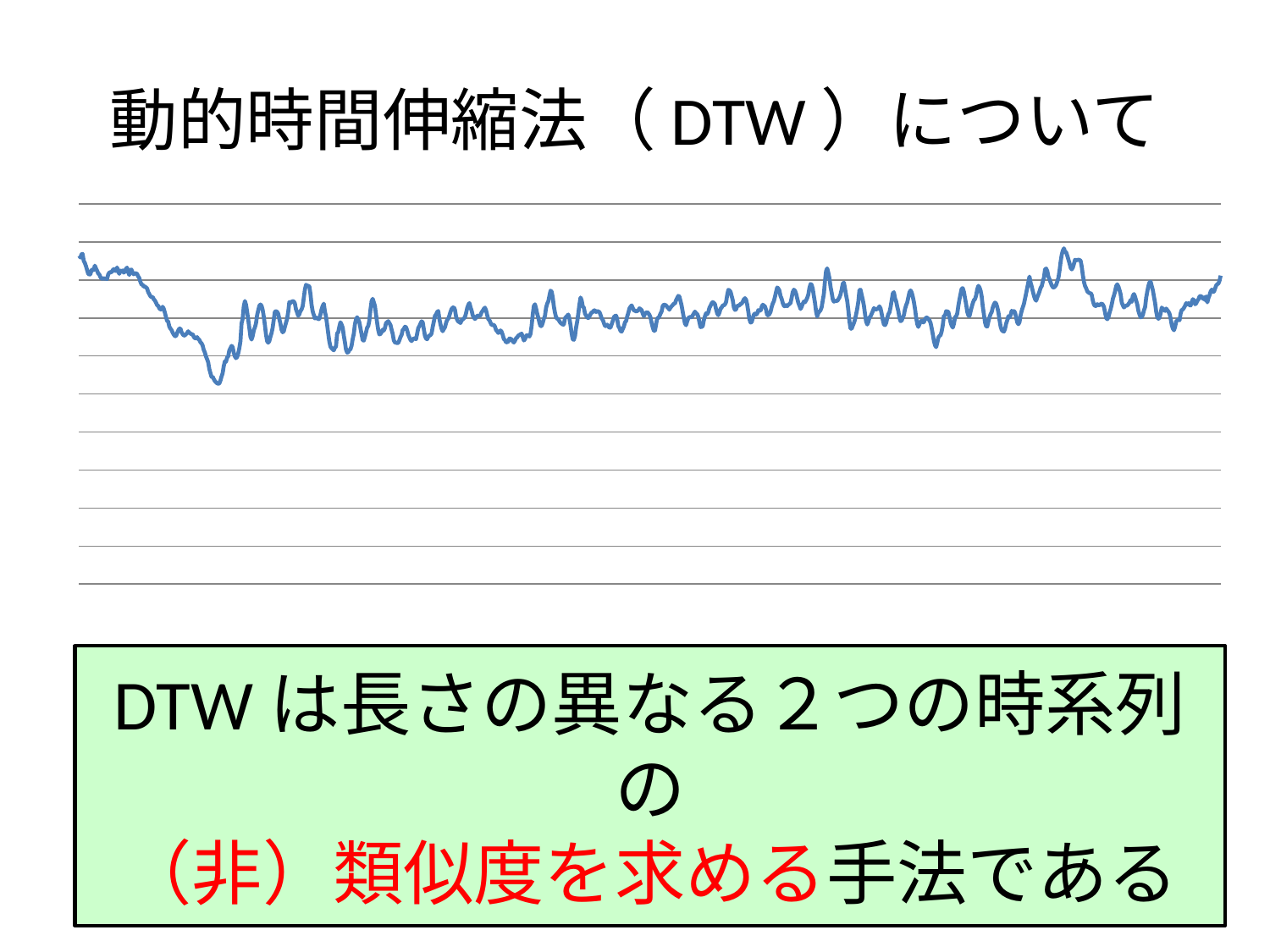

# 動的時間伸縮法（DTW）について

### Chart

| Category |  |  |
|---|---|---|
DTWは長さの異なる２つの時系列の
（非）類似度を求める手法である